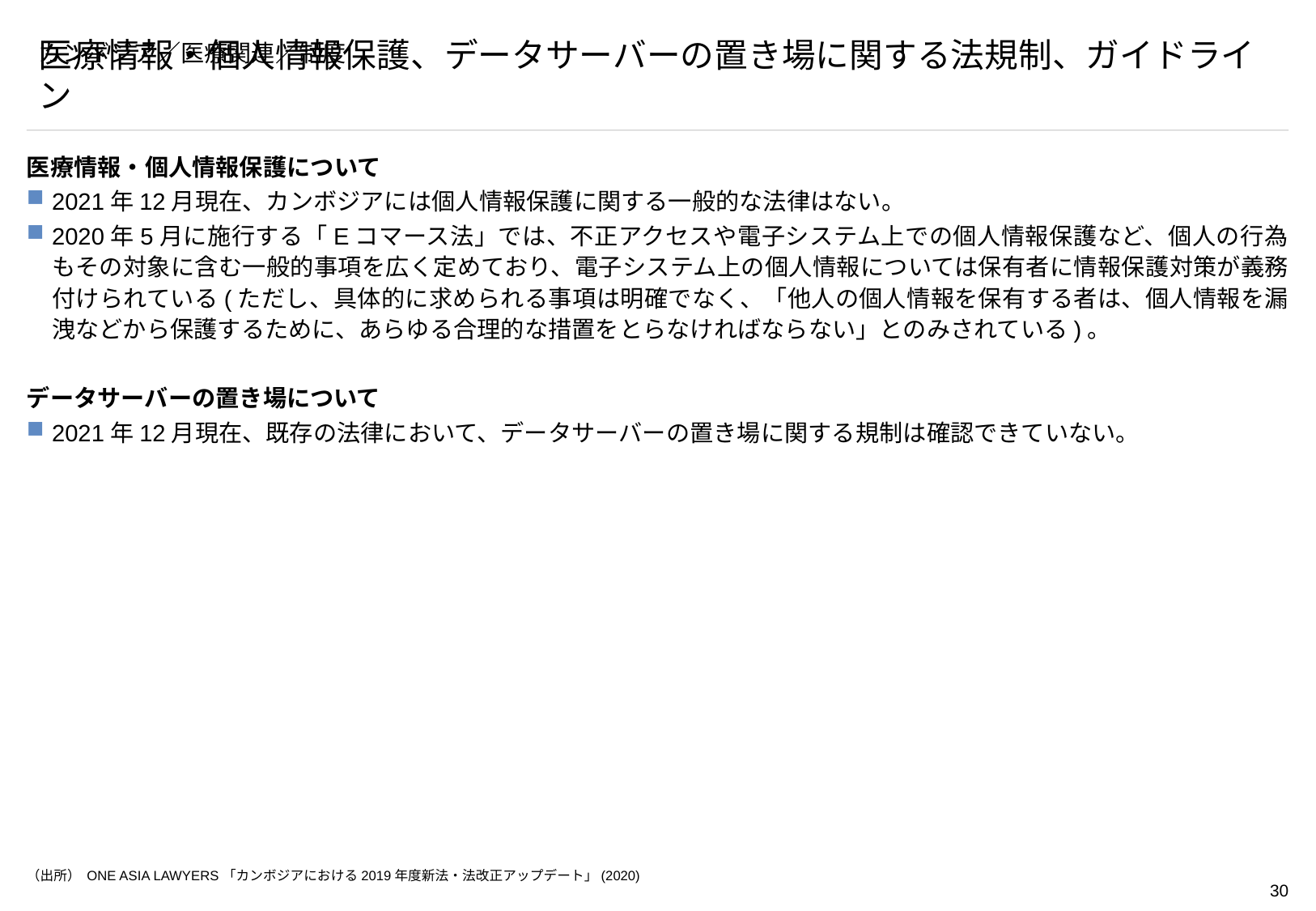

# カンボジア／医療関連／制度
医療情報・個人情報保護、データサーバーの置き場に関する法規制、ガイドライン
医療情報・個人情報保護について
2021年12月現在、カンボジアには個人情報保護に関する一般的な法律はない。
2020年5月に施行する「Eコマース法」では、不正アクセスや電子システム上での個人情報保護など、個人の行為もその対象に含む一般的事項を広く定めており、電子システム上の個人情報については保有者に情報保護対策が義務付けられている(ただし、具体的に求められる事項は明確でなく、「他人の個人情報を保有する者は、個人情報を漏洩などから保護するために、あらゆる合理的な措置をとらなければならない」とのみされている)。

データサーバーの置き場について
2021年12月現在、既存の法律において、データサーバーの置き場に関する規制は確認できていない。
（出所） ONE ASIA LAWYERS「カンボジアにおける2019年度新法・法改正アップデート」(2020)